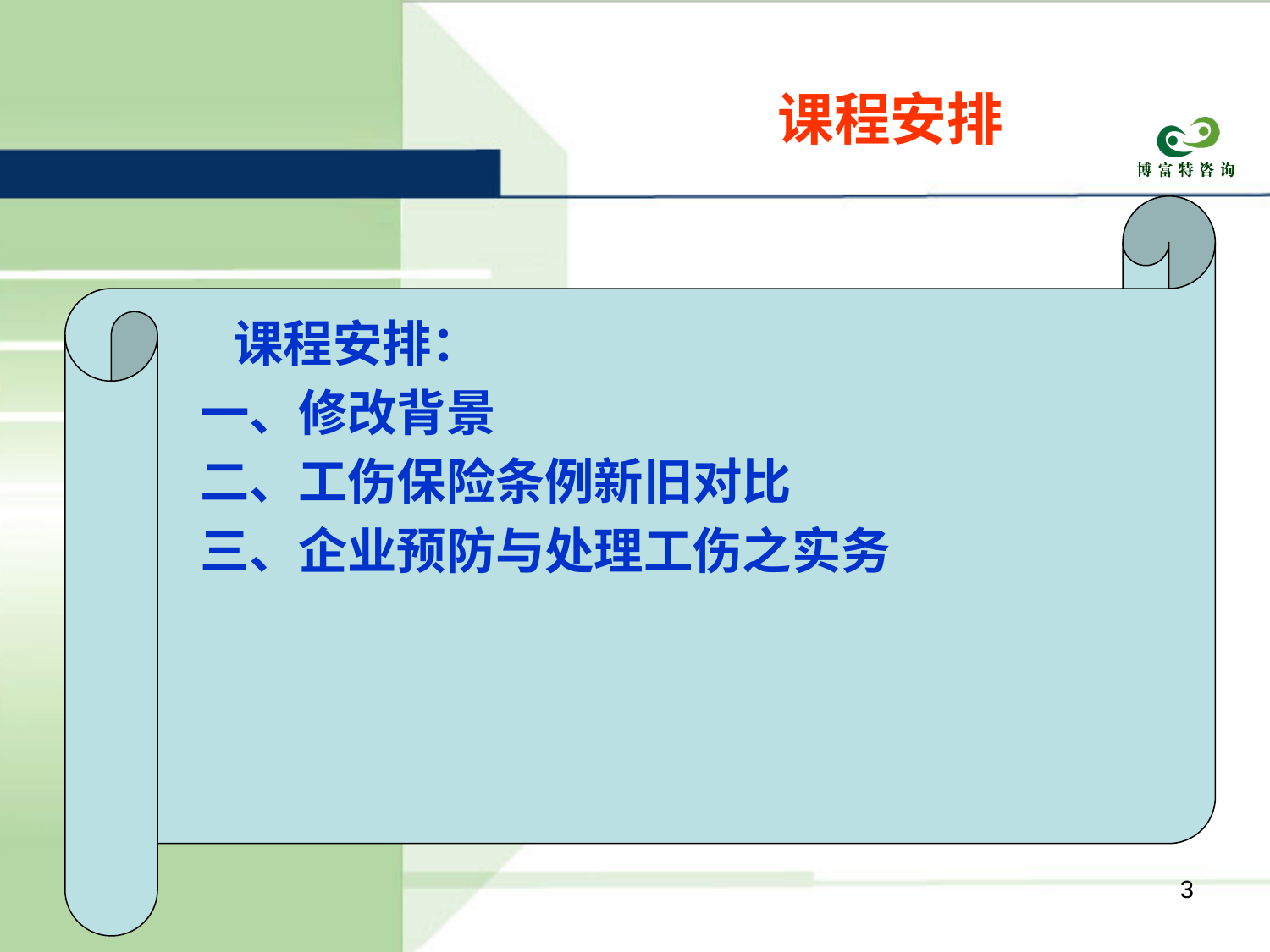

# 课程安排

  课程安排：
一、修改背景
二、工伤保险条例新旧对比
三、企业预防与处理工伤之实务

3